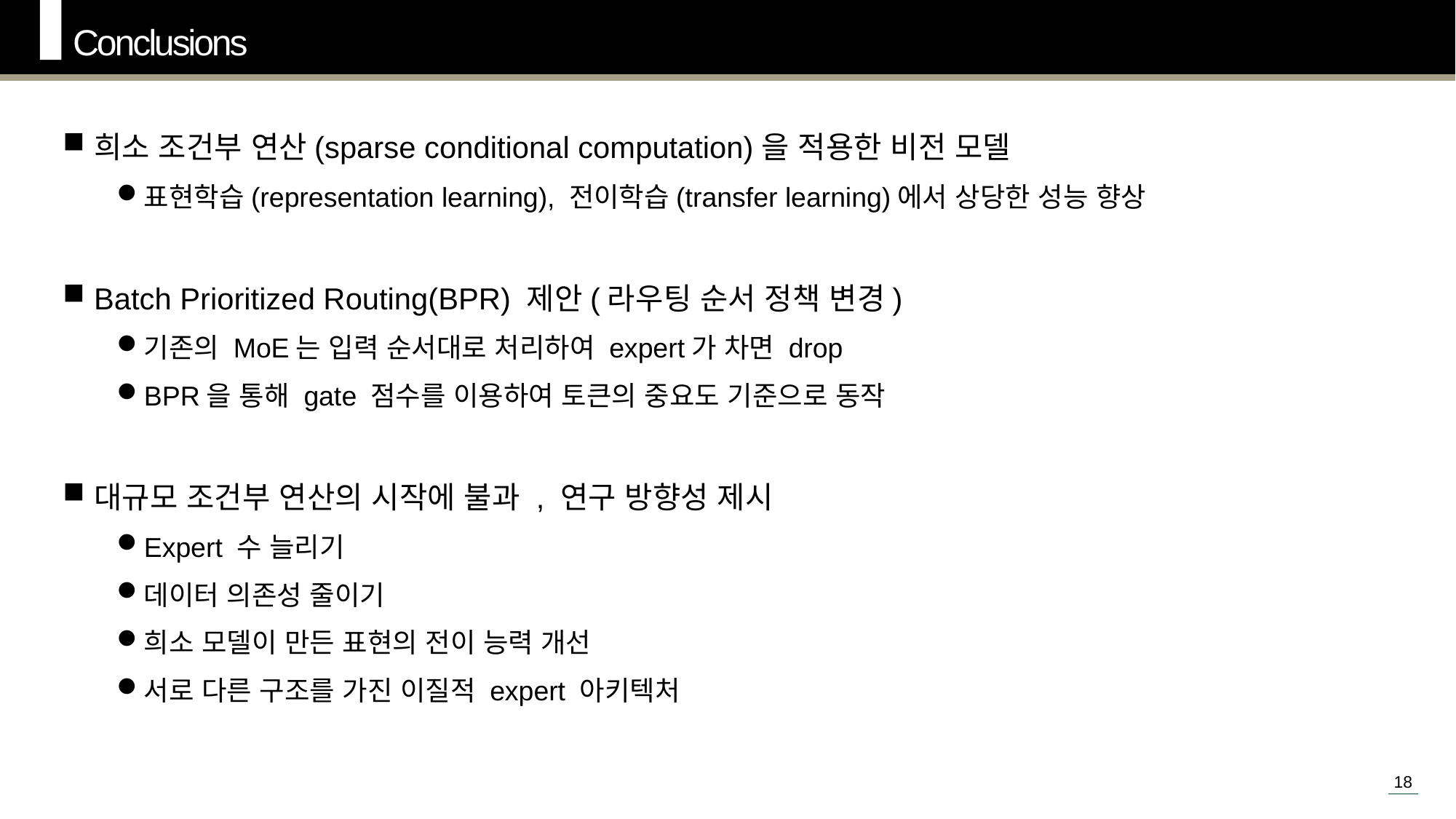

Conclusions
희소 조건부 연산(sparse conditional computation)을 적용한 비전 모델
표현학습(representation learning), 전이학습(transfer learning)에서 상당한 성능 향상

Batch Prioritized Routing(BPR) 제안(라우팅 순서 정책 변경)
기존의 MoE는 입력 순서대로 처리하여 expert가 차면 drop
BPR을 통해 gate 점수를 이용하여 토큰의 중요도 기준으로 동작

대규모 조건부 연산의 시작에 불과 , 연구 방향성 제시
Expert 수 늘리기
데이터 의존성 줄이기
희소 모델이 만든 표현의 전이 능력 개선
서로 다른 구조를 가진 이질적 expert 아키텍처